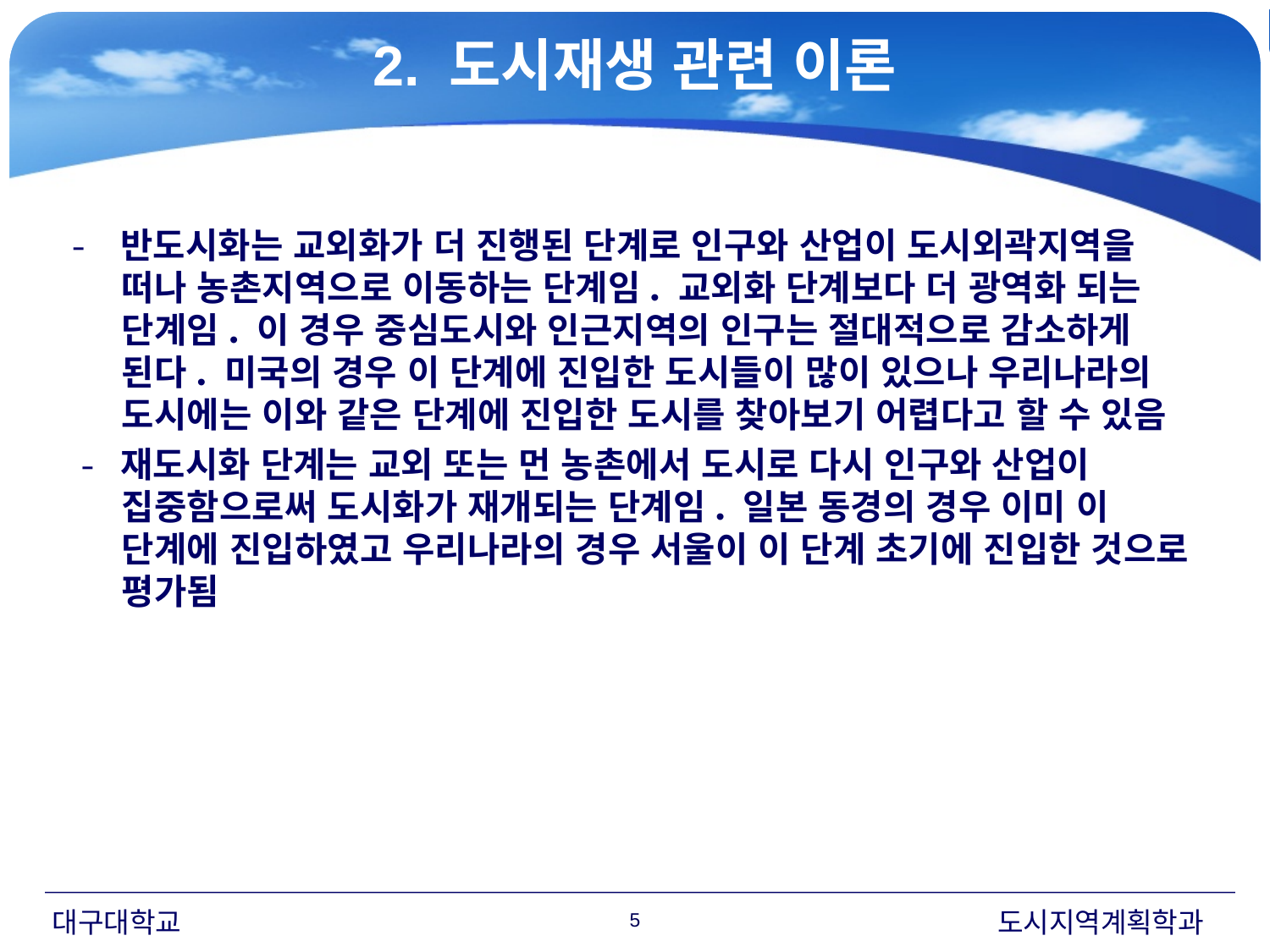

2. 도시재생 관련 이론
-   반도시화는 교외화가 더 진행된 단계로 인구와 산업이 도시외곽지역을 떠나 농촌지역으로 이동하는 단계임. 교외화 단계보다 더 광역화 되는 단계임. 이 경우 중심도시와 인근지역의 인구는 절대적으로 감소하게 된다. 미국의 경우 이 단계에 진입한 도시들이 많이 있으나 우리나라의 도시에는 이와 같은 단계에 진입한 도시를 찾아보기 어렵다고 할 수 있음
 -  재도시화 단계는 교외 또는 먼 농촌에서 도시로 다시 인구와 산업이 집중함으로써 도시화가 재개되는 단계임. 일본 동경의 경우 이미 이 단계에 진입하였고 우리나라의 경우 서울이 이 단계 초기에 진입한 것으로 평가됨